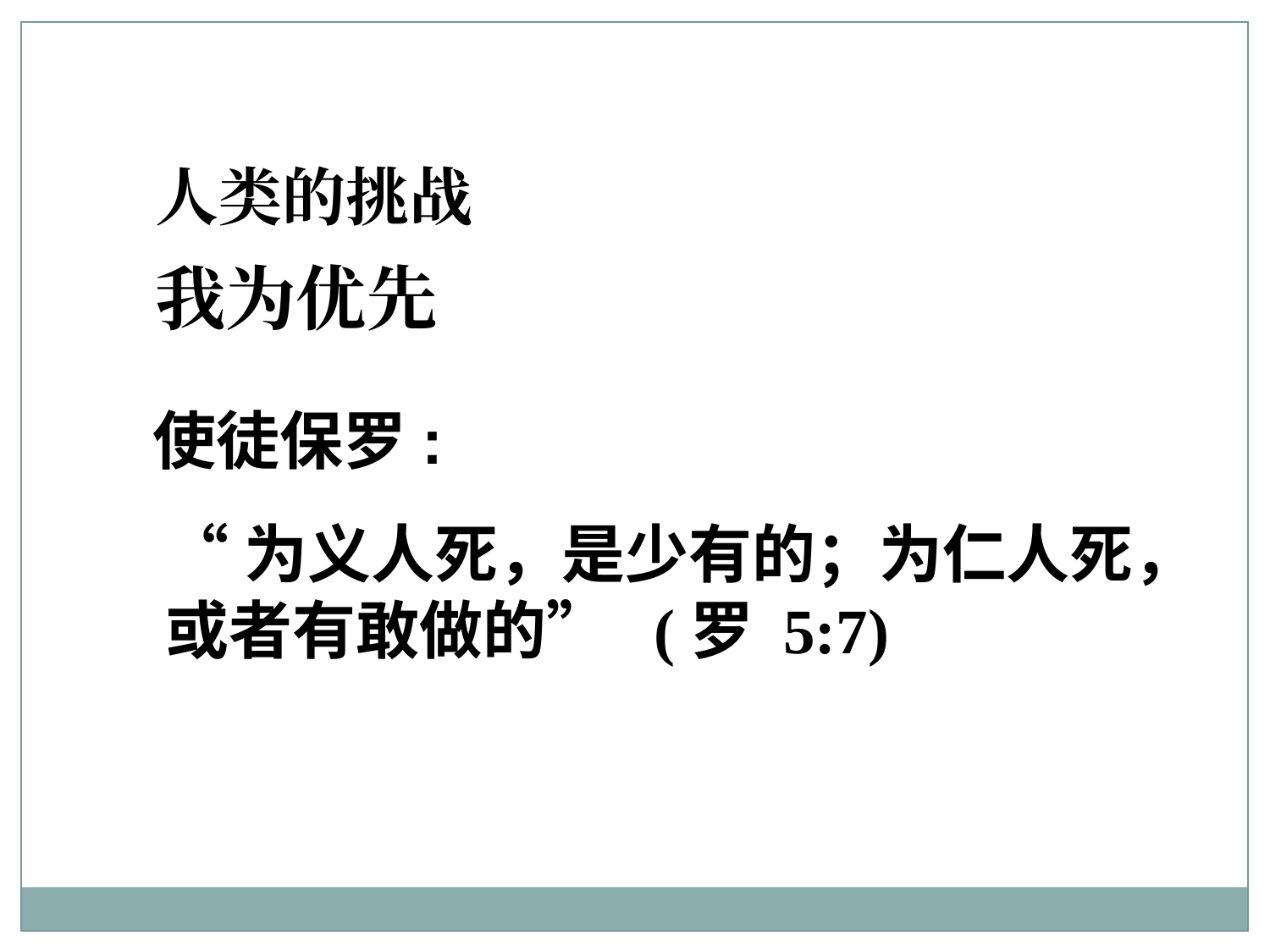

人类的挑战
我为优先
使徒保罗:
“为义人死，是少有的；为仁人死，或者有敢做的”  (罗 5:7)